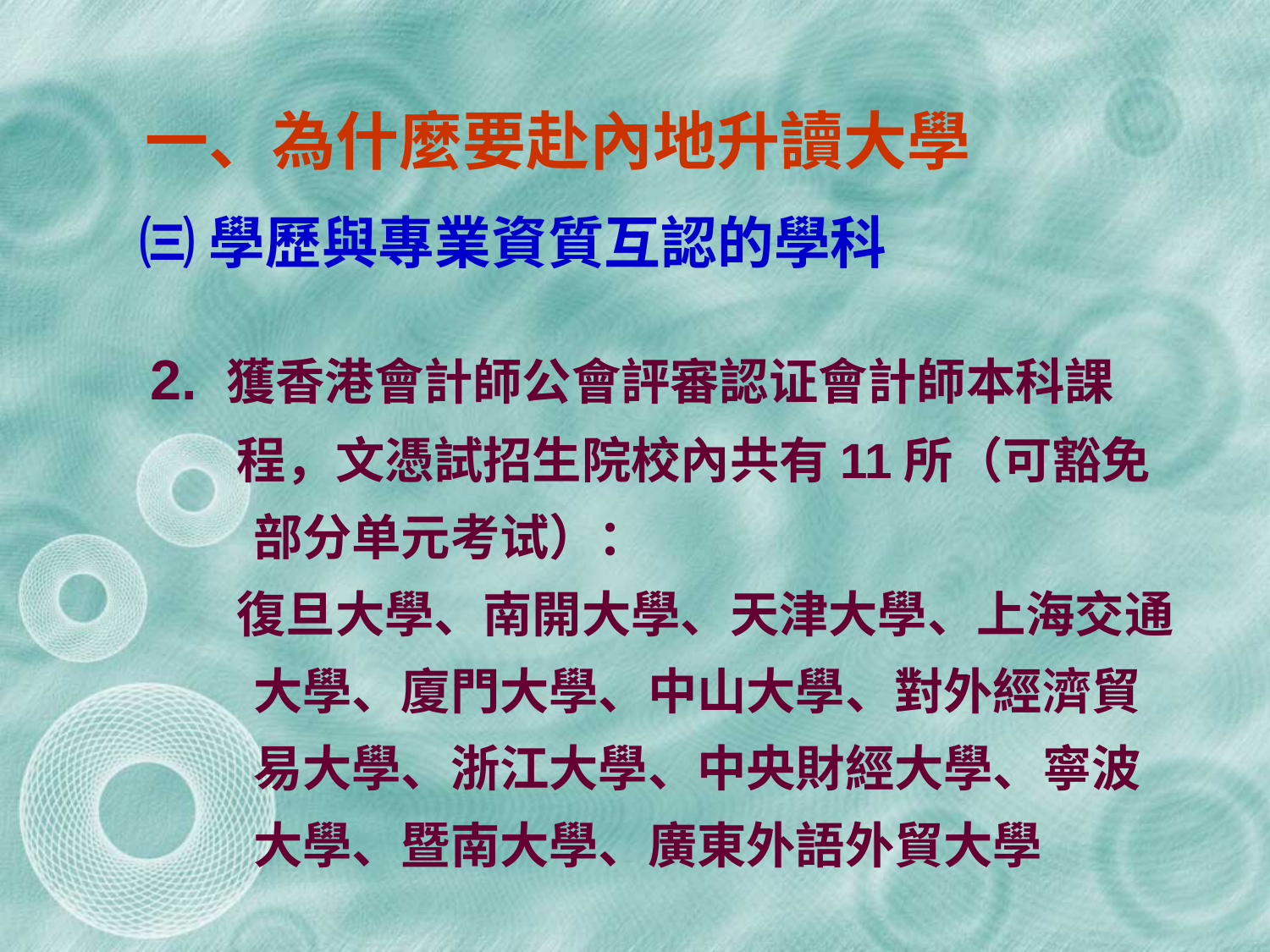

一、為什麼要赴內地升讀大學
㈢ 學歷與專業資質互認的學科
2. 獲香港會計師公會評審認证會計師本科課
 程，文憑試招生院校內共有11所（可豁免部分单元考试）：
 復旦大學、南開大學、天津大學、上海交通大學、廈門大學、中山大學、對外經濟貿易大學、浙江大學、中央財經大學、寧波大學、暨南大學、廣東外語外貿大學